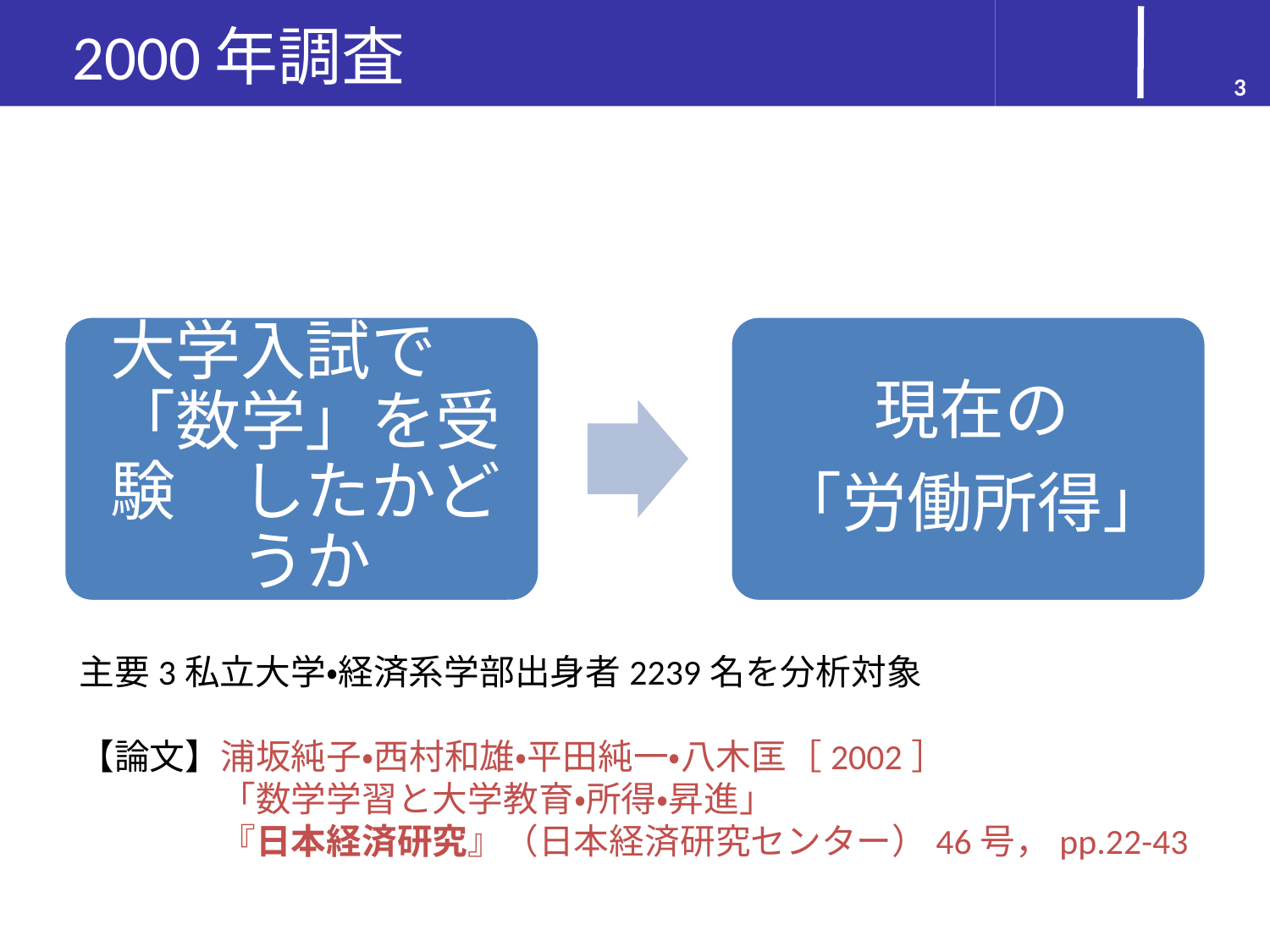

# 2000年調査
3
大学入試で　「数学」を受験　したかどうか

現在の
「労働所得」
主要3私立大学・経済系学部出身者2239名を分析対象

【論文】浦坂純子・西村和雄・平田純一・八木匡［2002］
　　　　「数学学習と大学教育・所得・昇進」
　　　　『日本経済研究』（日本経済研究センター）46号，pp.22-43